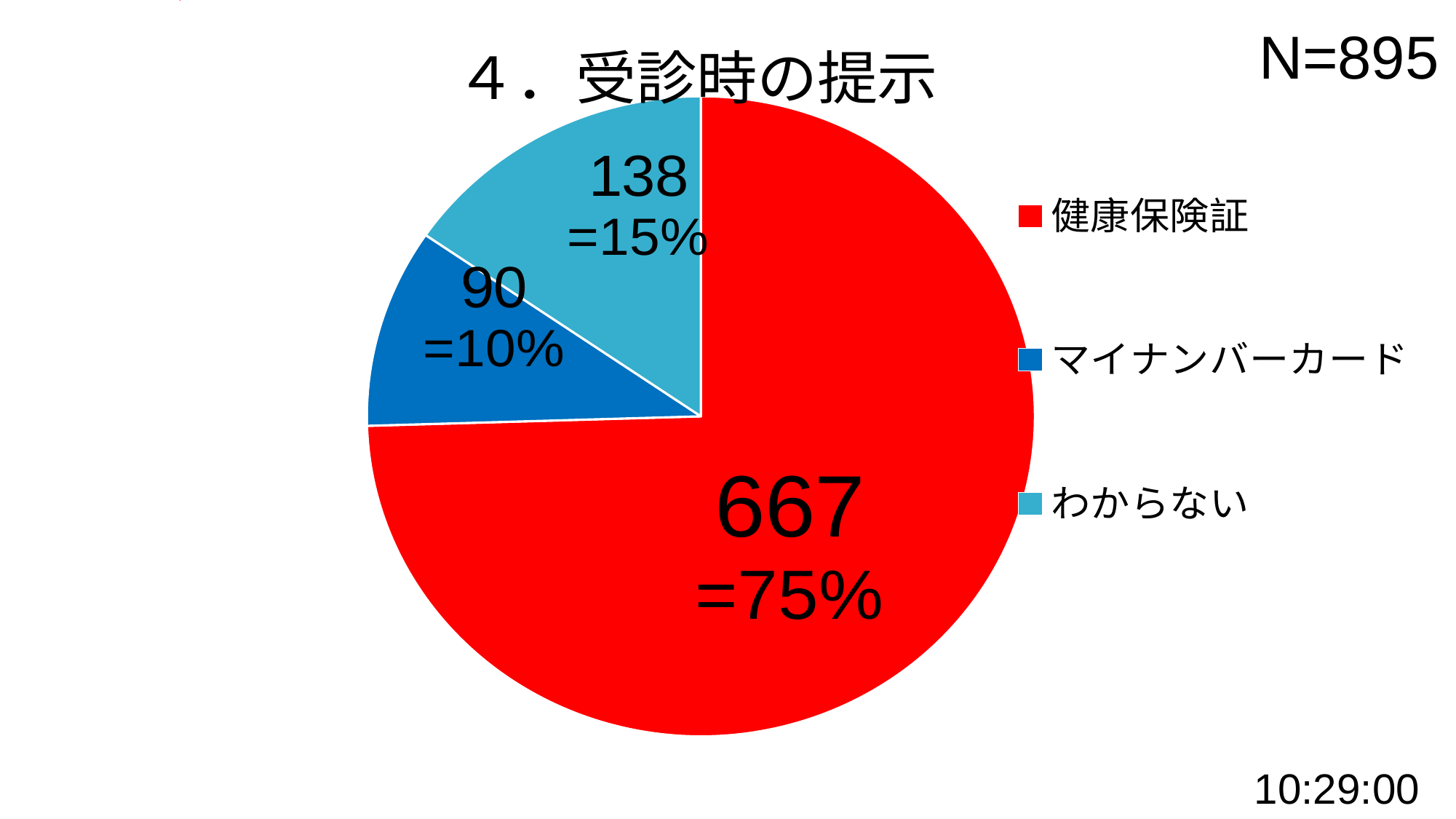

### Chart: ４．受診時の提示

| Category |
|---|

### Chart: ４．受診時の提示

| Category |  |
|---|---|
| 健康保険証 | 667.0 |
| マイナンバーカード | 90.0 |
| わからない | 138.0 |
N=895
10:29:00